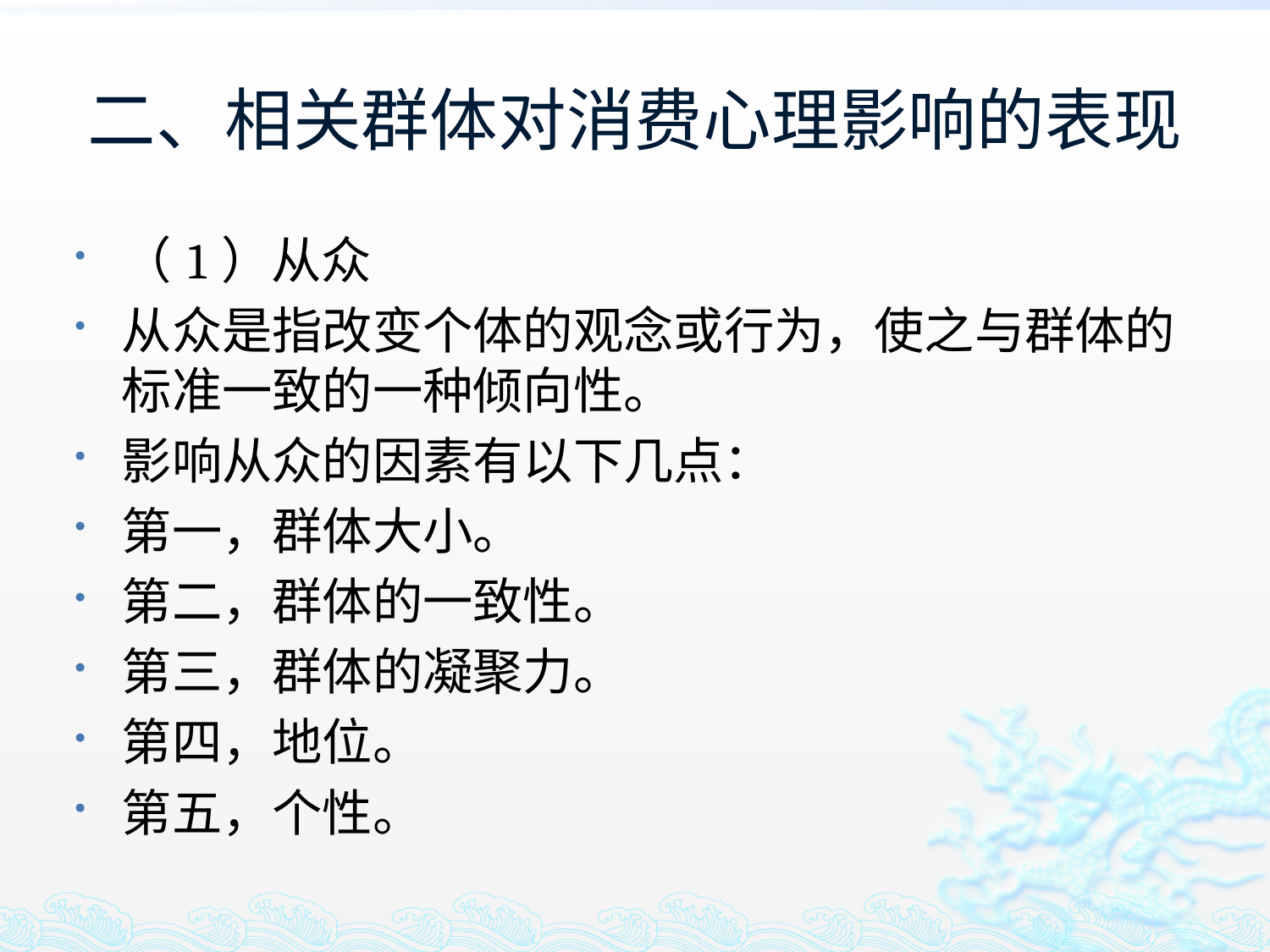

# 二、相关群体对消费心理影响的表现
（1）从众
从众是指改变个体的观念或行为，使之与群体的标准一致的一种倾向性。
影响从众的因素有以下几点：
第一，群体大小。
第二，群体的一致性。
第三，群体的凝聚力。
第四，地位。
第五，个性。